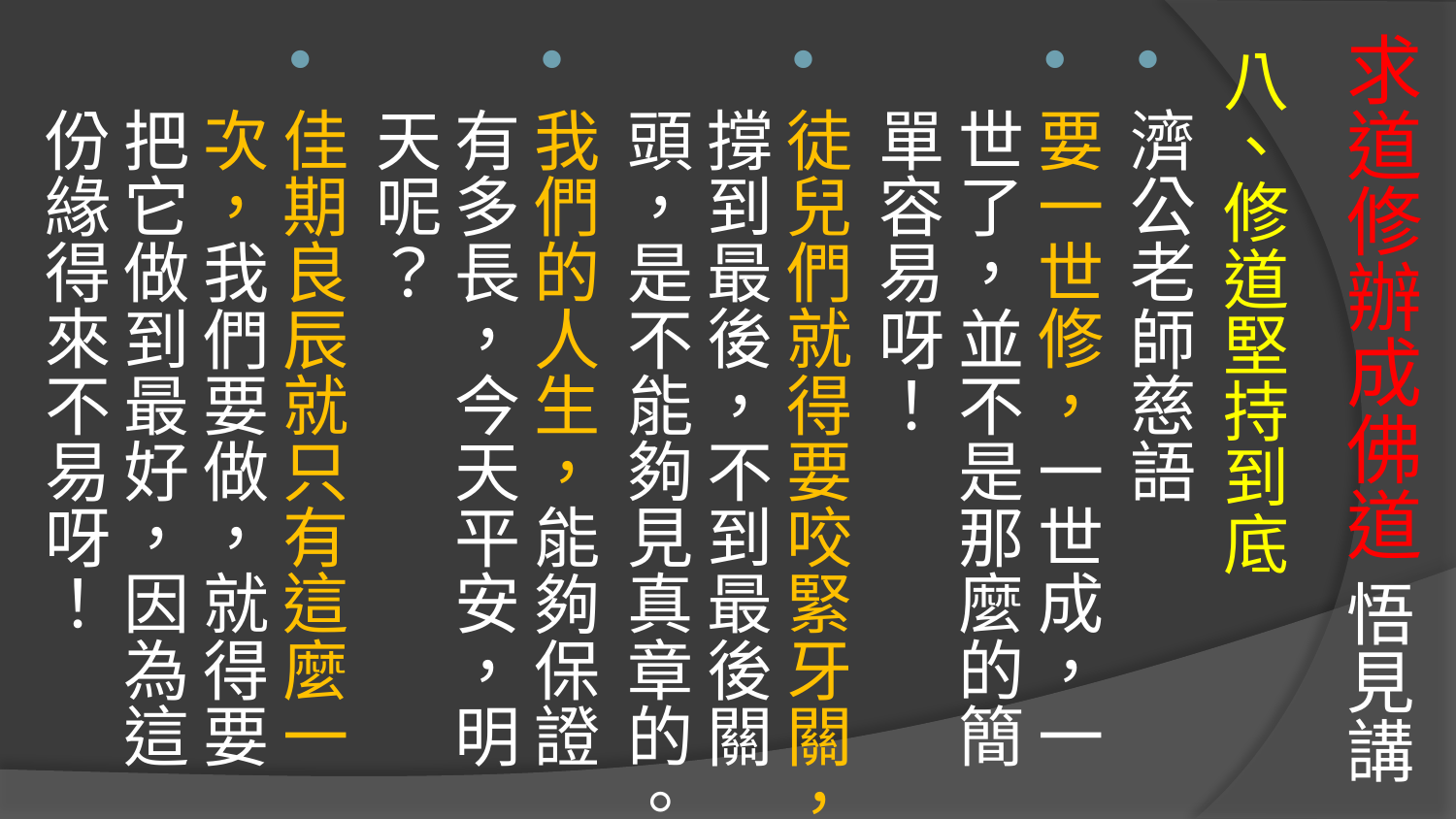

# 求道修辦成佛道 悟見講
八、修道堅持到底
濟公老師慈語
要一世修，一世成，一世了，並不是那麼的簡單容易呀！
徒兒們就得要咬緊牙關，撐到最後，不到最後關頭，是不能夠見真章的。
我們的人生，能夠保證有多長，今天平安，明天呢？
佳期良辰就只有這麼一次，我們要做，就得要把它做到最好，因為這份緣得來不易呀！